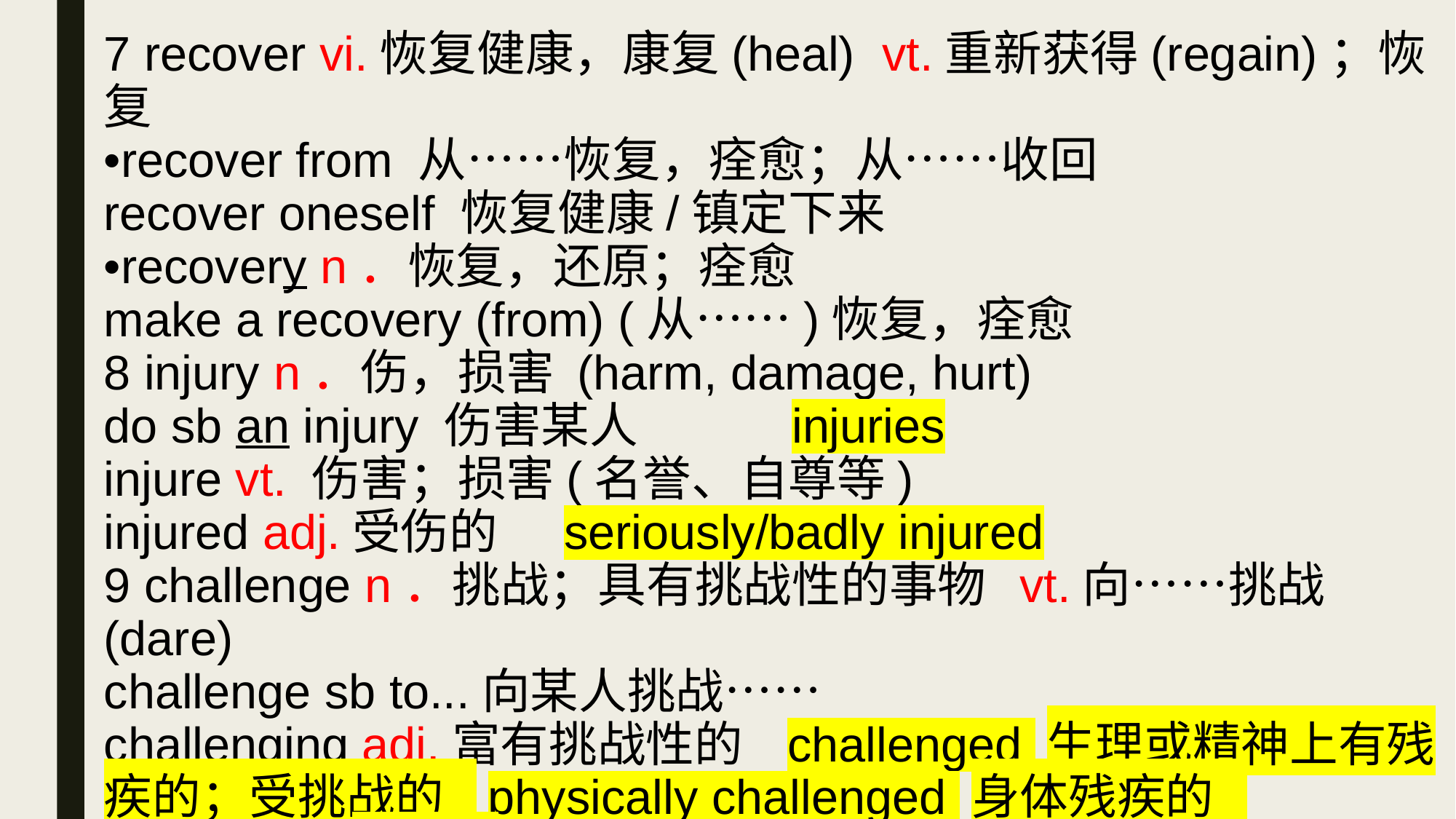

7 recover vi.恢复健康，康复(heal)  vt.重新获得(regain)；恢复
•recover from 从……恢复，痊愈；从……收回
recover oneself 恢复健康/镇定下来
•recovery n．恢复，还原；痊愈
make a recovery (from) (从……)恢复，痊愈
8 injury n．伤，损害 (harm, damage, hurt)
do sb an injury 伤害某人             injuries
injure vt. 伤害；损害(名誉、自尊等)
injured adj.受伤的     seriously/badly injured
9 challenge n．挑战；具有挑战性的事物  vt.向……挑战 (dare)
challenge sb to...向某人挑战……
challenging adj.富有挑战性的   challenged 生理或精神上有残疾的；受挑战的   physically challenged 身体残疾的
challenger 挑战者